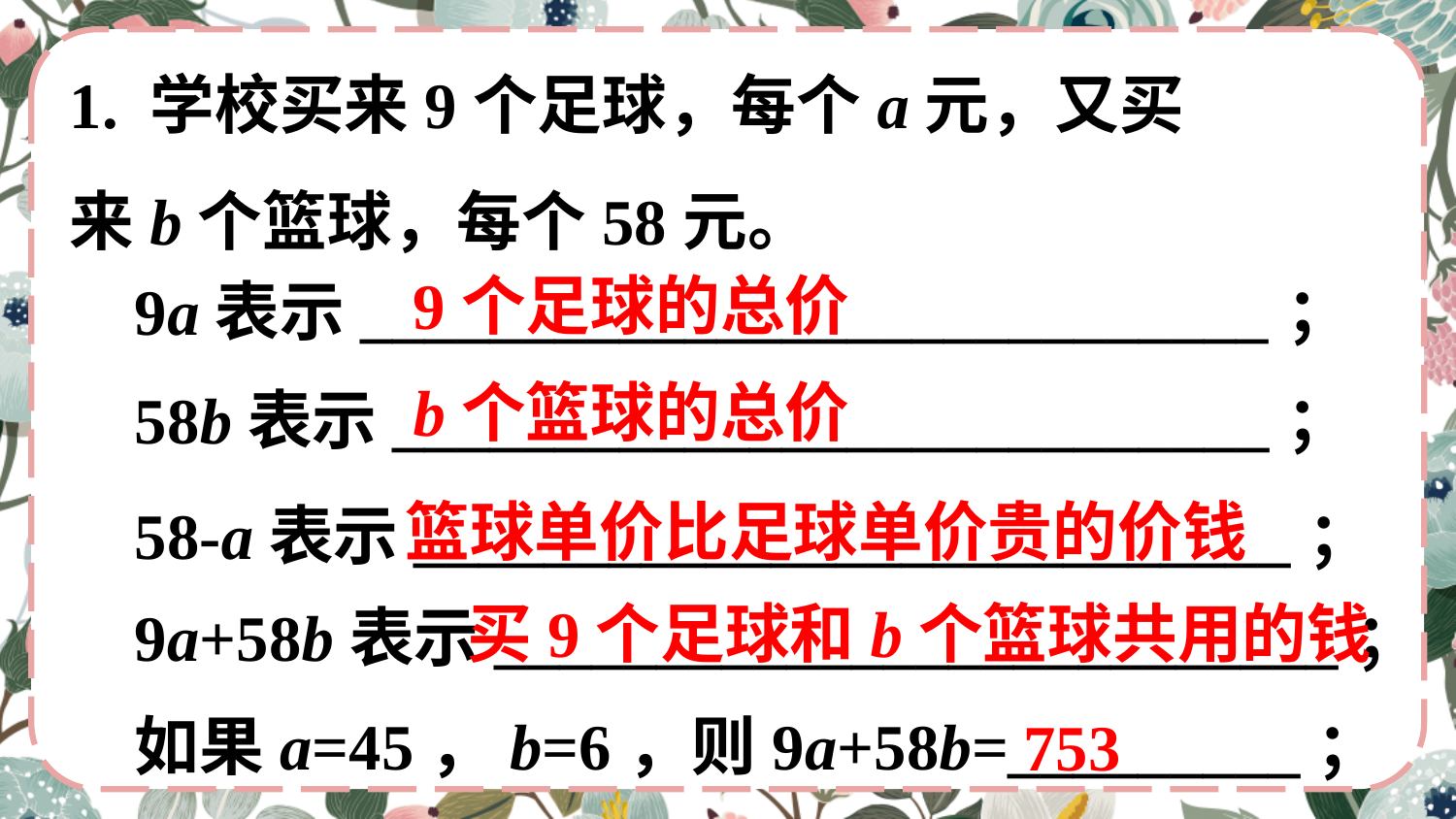

1. 学校买来9个足球，每个a元，又买来b个篮球，每个58元。
9个足球的总价
9a表示____________________________；
b个篮球的总价
58b表示___________________________；
篮球单价比足球单价贵的价钱
58-a表示___________________________；
买9个足球和b个篮球共用的钱
9a+58b表示__________________________；
如果a=45，b=6，则9a+58b=_________；
753